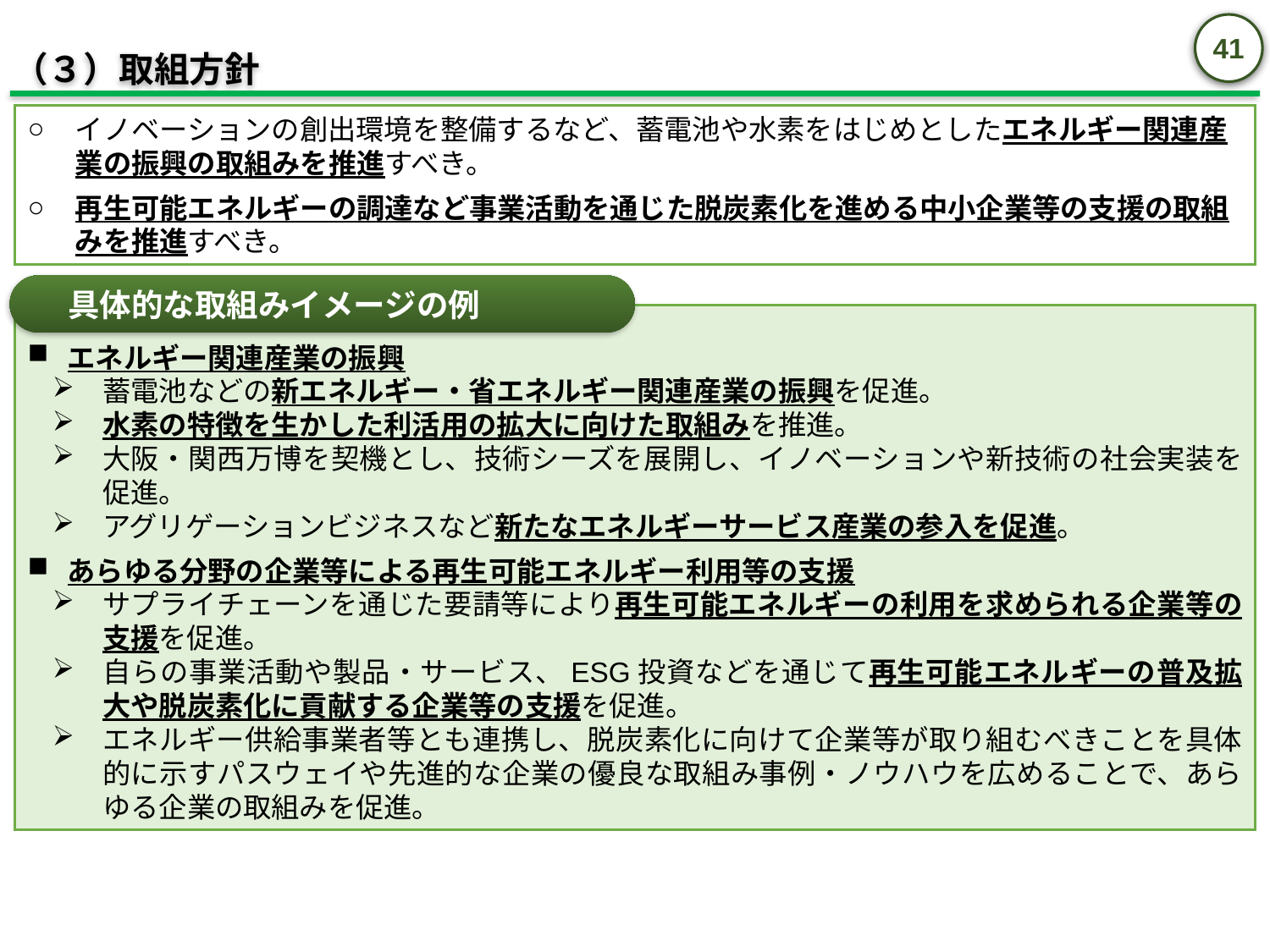

41
（３）取組方針

イノベーションの創出環境を整備するなど、蓄電池や水素をはじめとしたエネルギー関連産業の振興の取組みを推進すべき。
再生可能エネルギーの調達など事業活動を通じた脱炭素化を進める中小企業等の支援の取組みを推進すべき。
具体的な取組みイメージの例
エネルギー関連産業の振興
蓄電池などの新エネルギー・省エネルギー関連産業の振興を促進。
水素の特徴を生かした利活用の拡大に向けた取組みを推進。
大阪・関西万博を契機とし、技術シーズを展開し、イノベーションや新技術の社会実装を促進。
アグリゲーションビジネスなど新たなエネルギーサービス産業の参入を促進。
あらゆる分野の企業等による再生可能エネルギー利用等の支援
サプライチェーンを通じた要請等により再生可能エネルギーの利用を求められる企業等の支援を促進。
自らの事業活動や製品・サービス、ESG投資などを通じて再生可能エネルギーの普及拡大や脱炭素化に貢献する企業等の支援を促進。
エネルギー供給事業者等とも連携し、脱炭素化に向けて企業等が取り組むべきことを具体的に示すパスウェイや先進的な企業の優良な取組み事例・ノウハウを広めることで、あらゆる企業の取組みを促進。